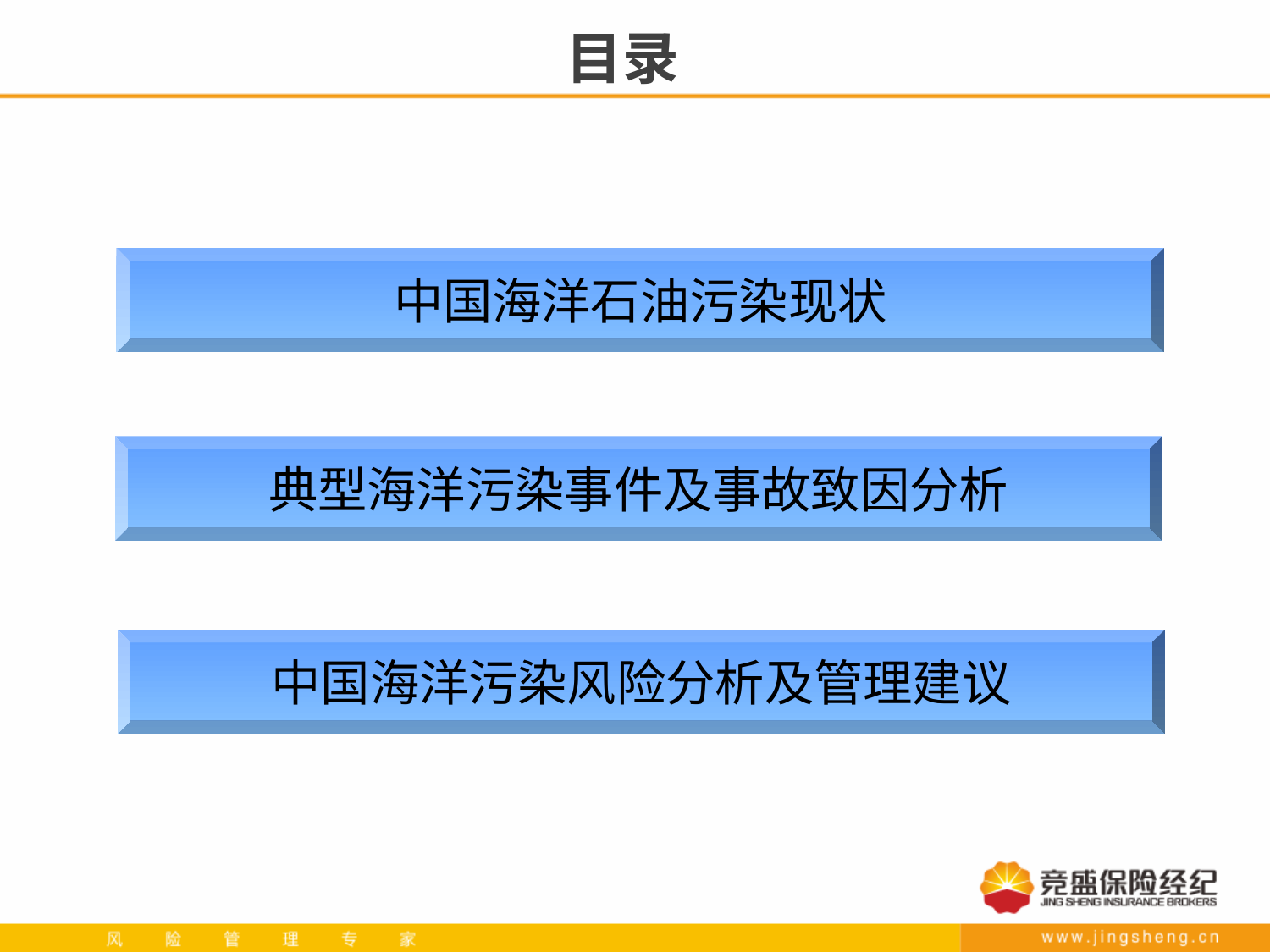

# 目录
中国海洋石油污染现状
典型海洋污染事件及事故致因分析
中国海洋污染风险分析及管理建议